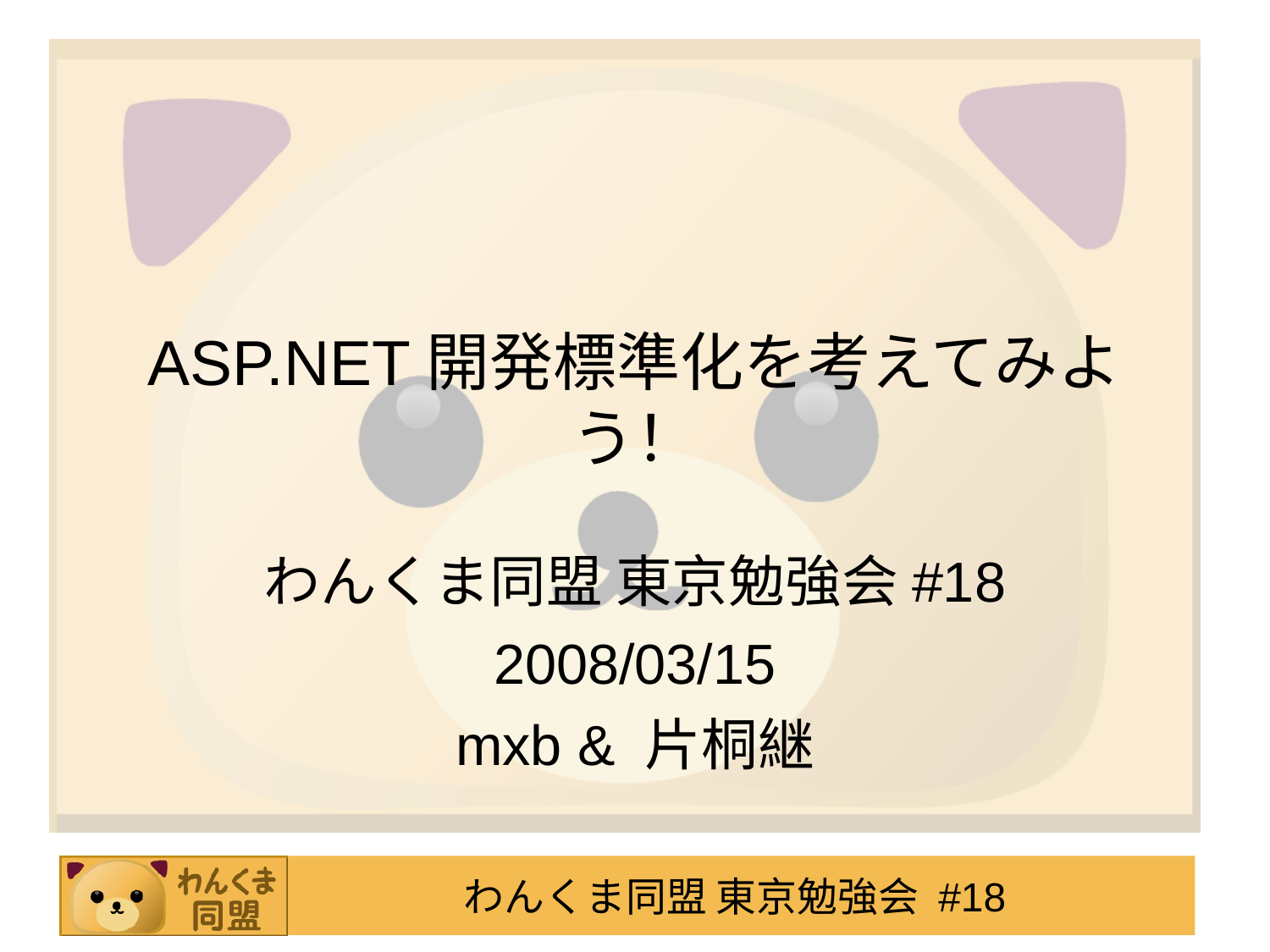

ASP.NET開発標準化を考えてみよう！
わんくま同盟 東京勉強会#18
2008/03/15
mxb & 片桐継